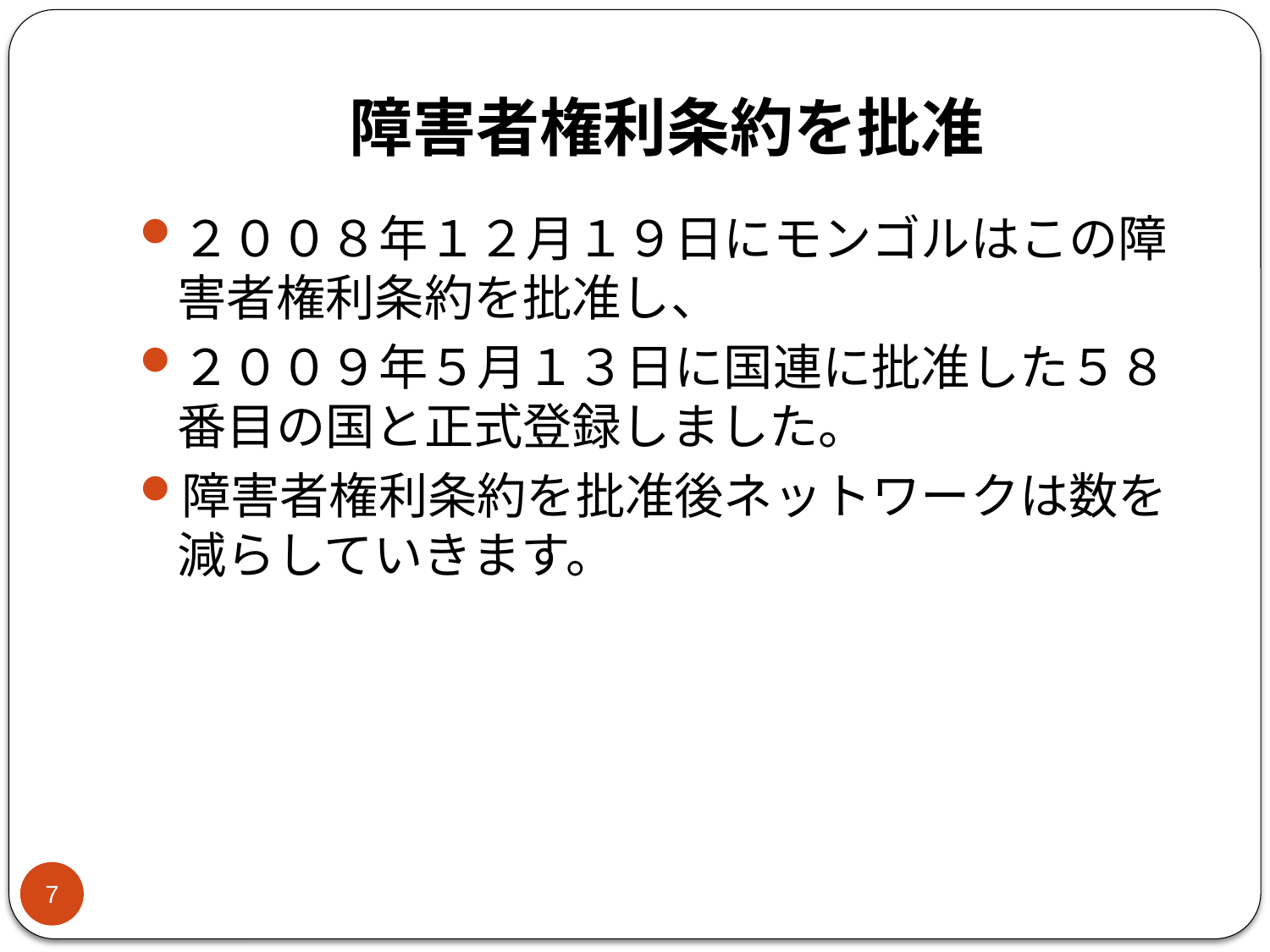

# 障害者権利条約を批准
２００８年１２月１９日にモンゴルはこの障害者権利条約を批准し、
２００９年５月１３日に国連に批准した５８番目の国と正式登録しました。
障害者権利条約を批准後ネットワークは数を減らしていきます。

7